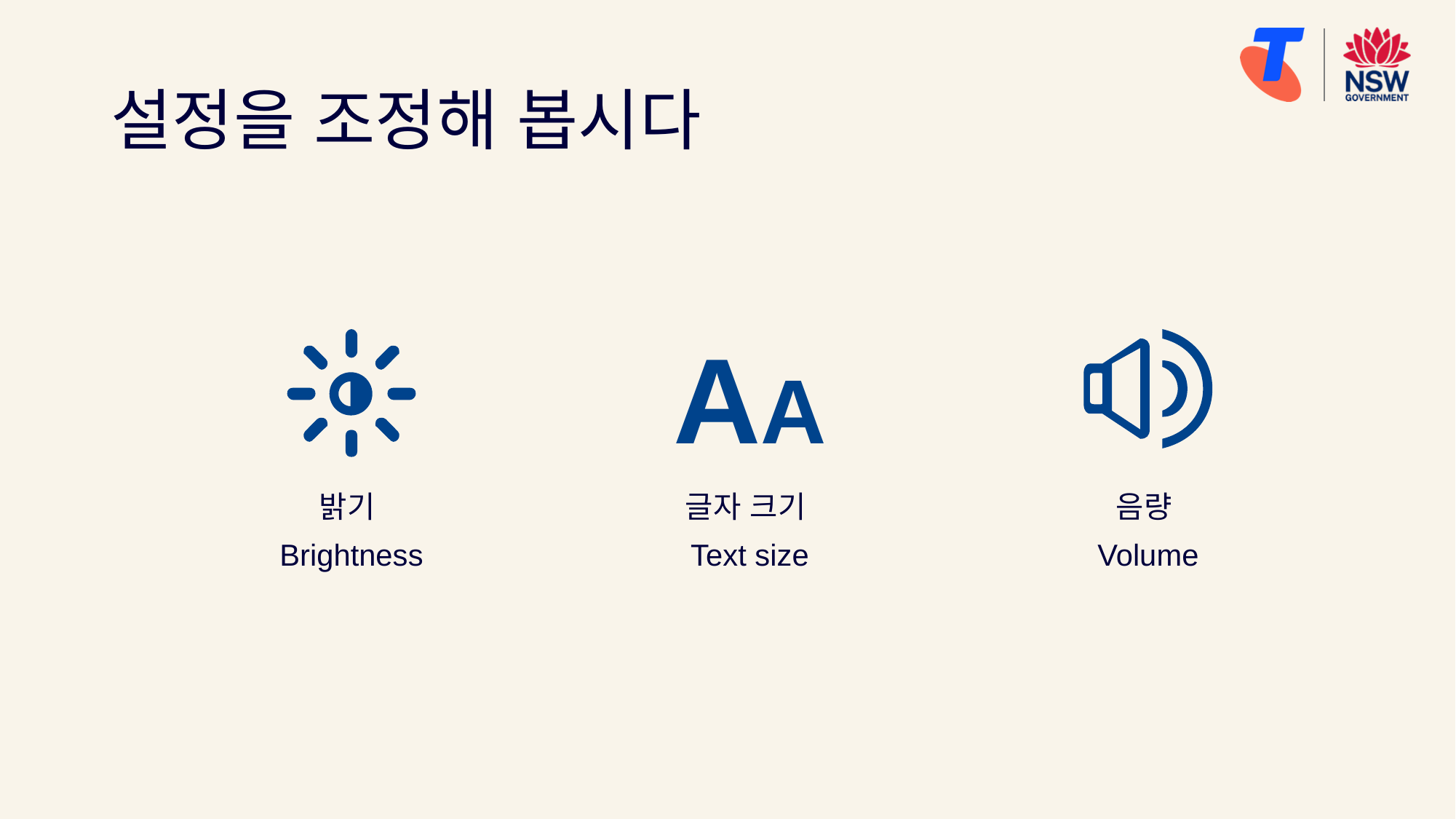

# 설정을 조정해 봅시다
AA

밝기
Brightness
글자 크기
Text size
음량
Volume